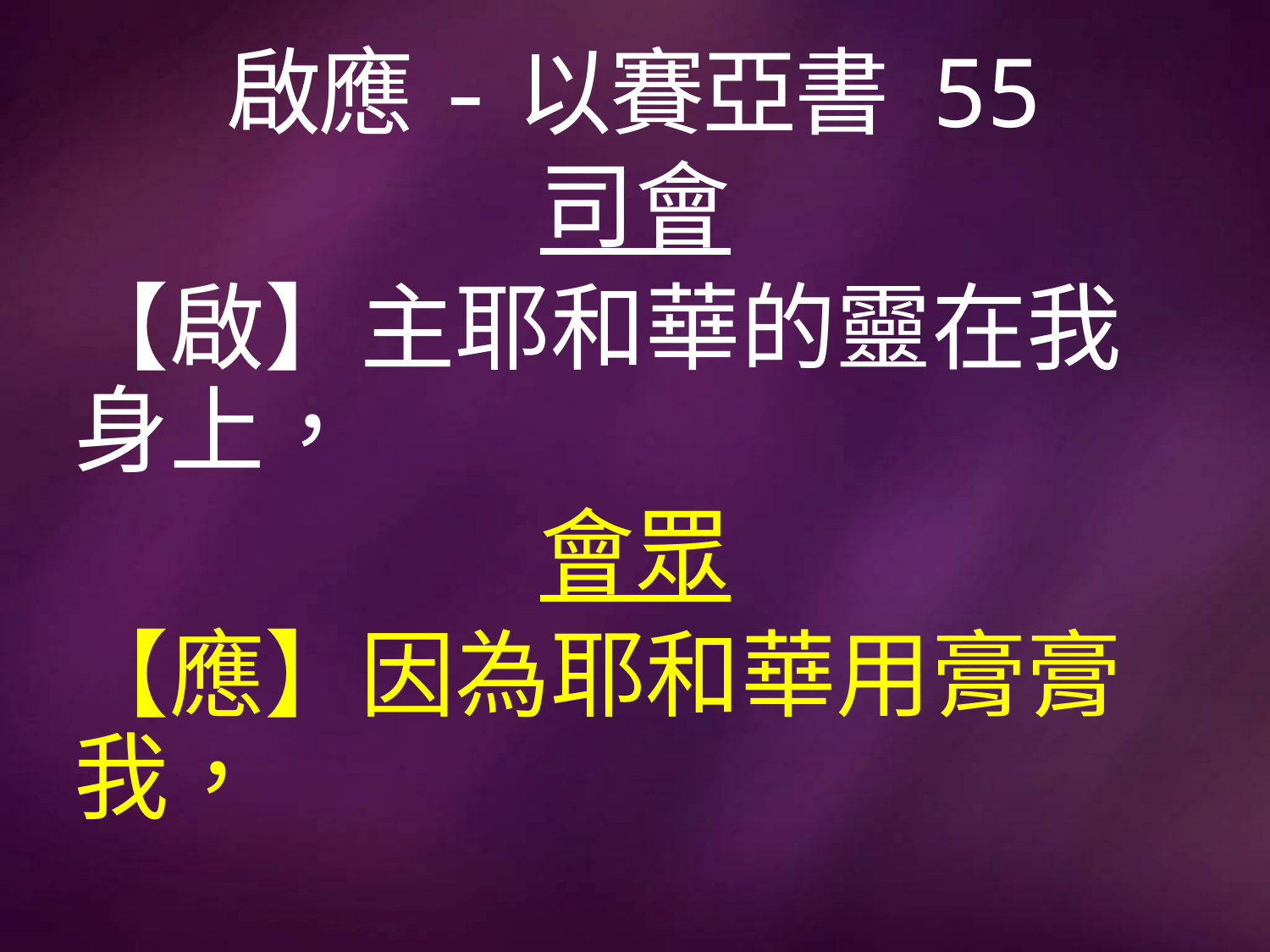

# 啟應-以賽亞書 55
司會
【啟】主耶和華的靈在我身上，
會眾
【應】因為耶和華用膏膏我，